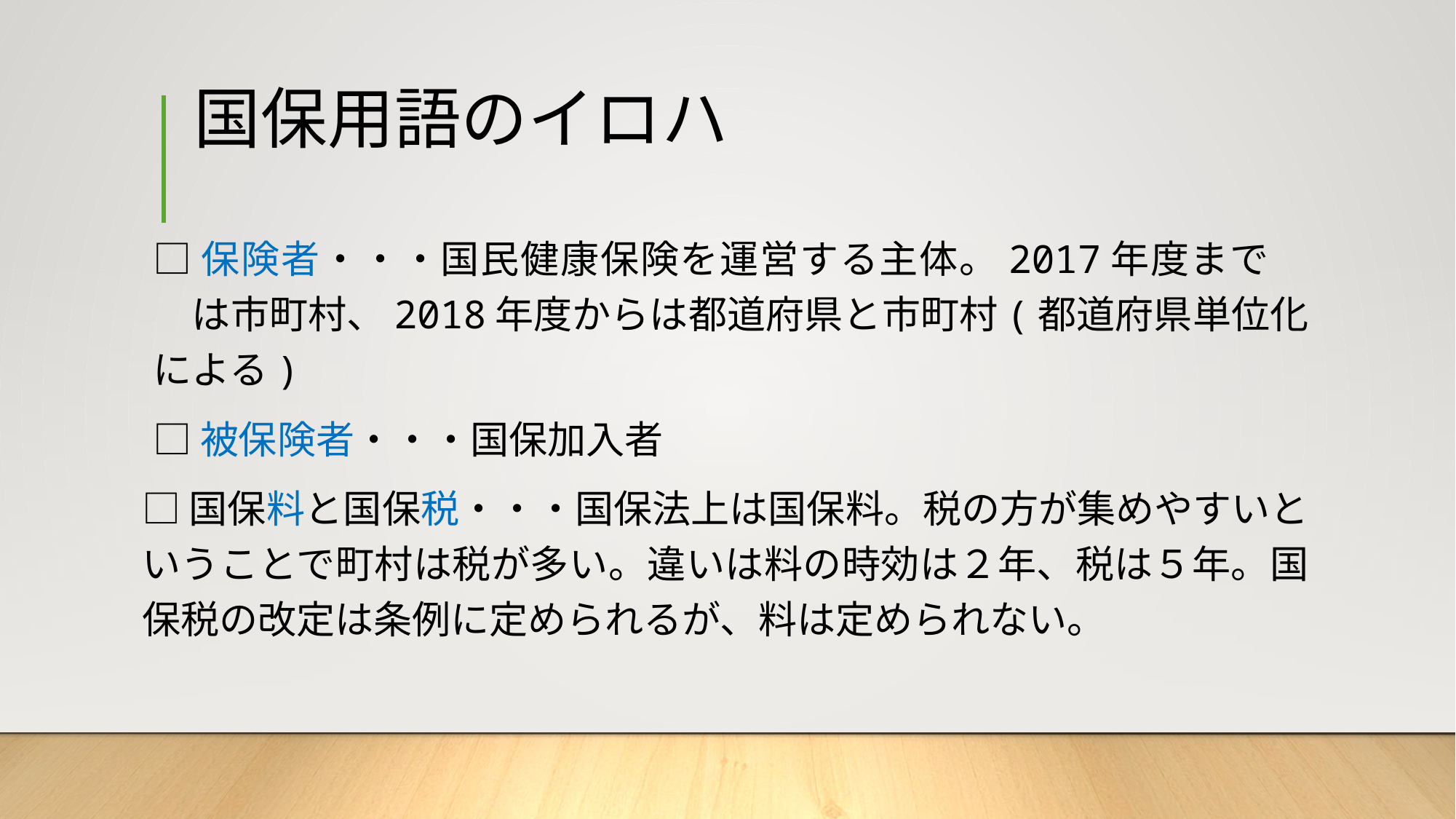

# 国保用語のイロハ
□保険者・・・国民健康保険を運営する主体。2017年度まで　　は市町村、2018年度からは都道府県と市町村(都道府県単位化による)
□被保険者・・・国保加入者
□国保料と国保税・・・国保法上は国保料。税の方が集めやすいということで町村は税が多い。違いは料の時効は２年、税は５年。国保税の改定は条例に定められるが、料は定められない。